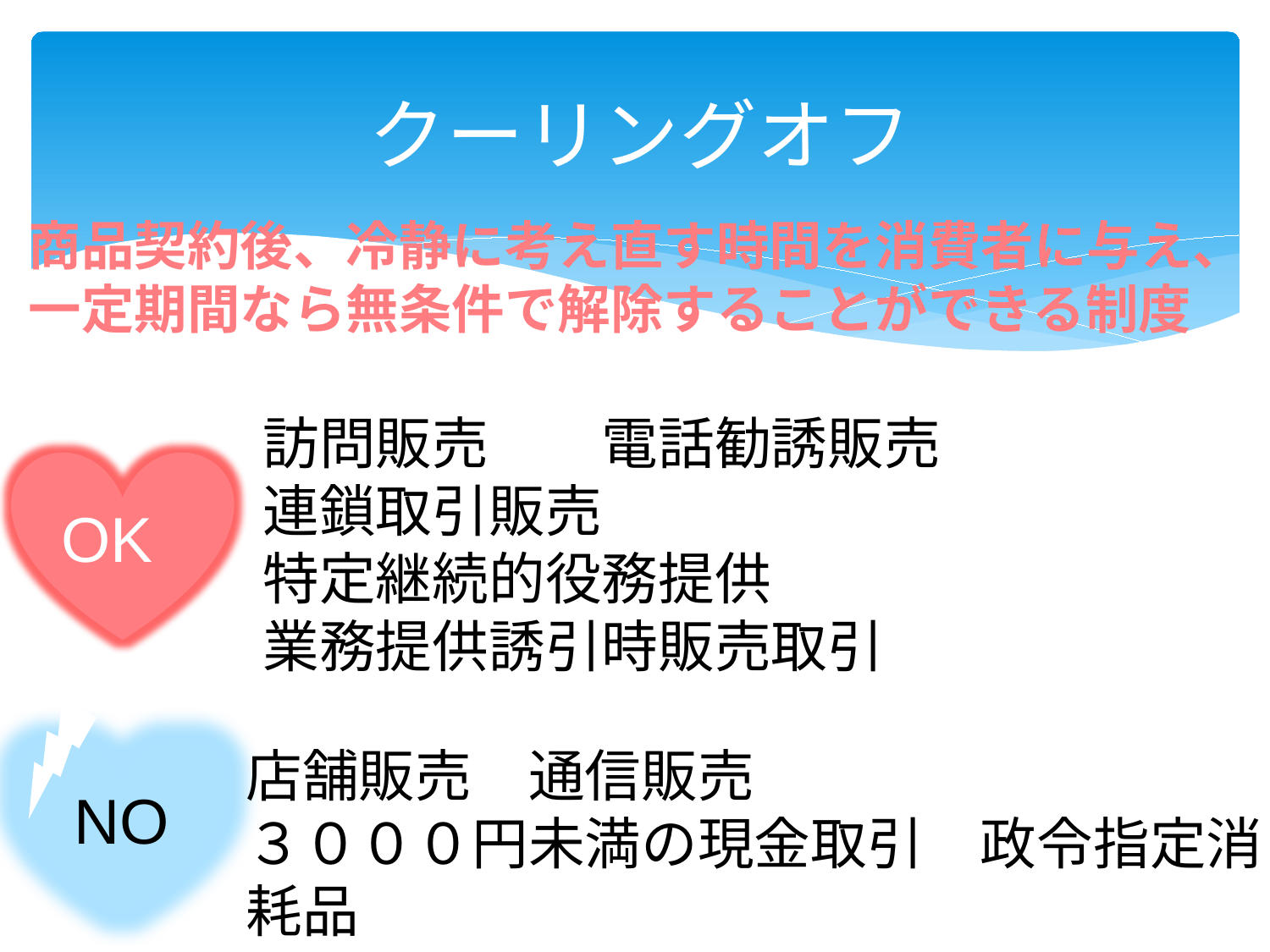

# クーリングオフ
商品契約後、冷静に考え直す時間を消費者に与え、
一定期間なら無条件で解除することができる制度
訪問販売　　電話勧誘販売
連鎖取引販売
特定継続的役務提供
業務提供誘引時販売取引
OK

店舗販売　通信販売
３０００円未満の現金取引　政令指定消耗品
NO